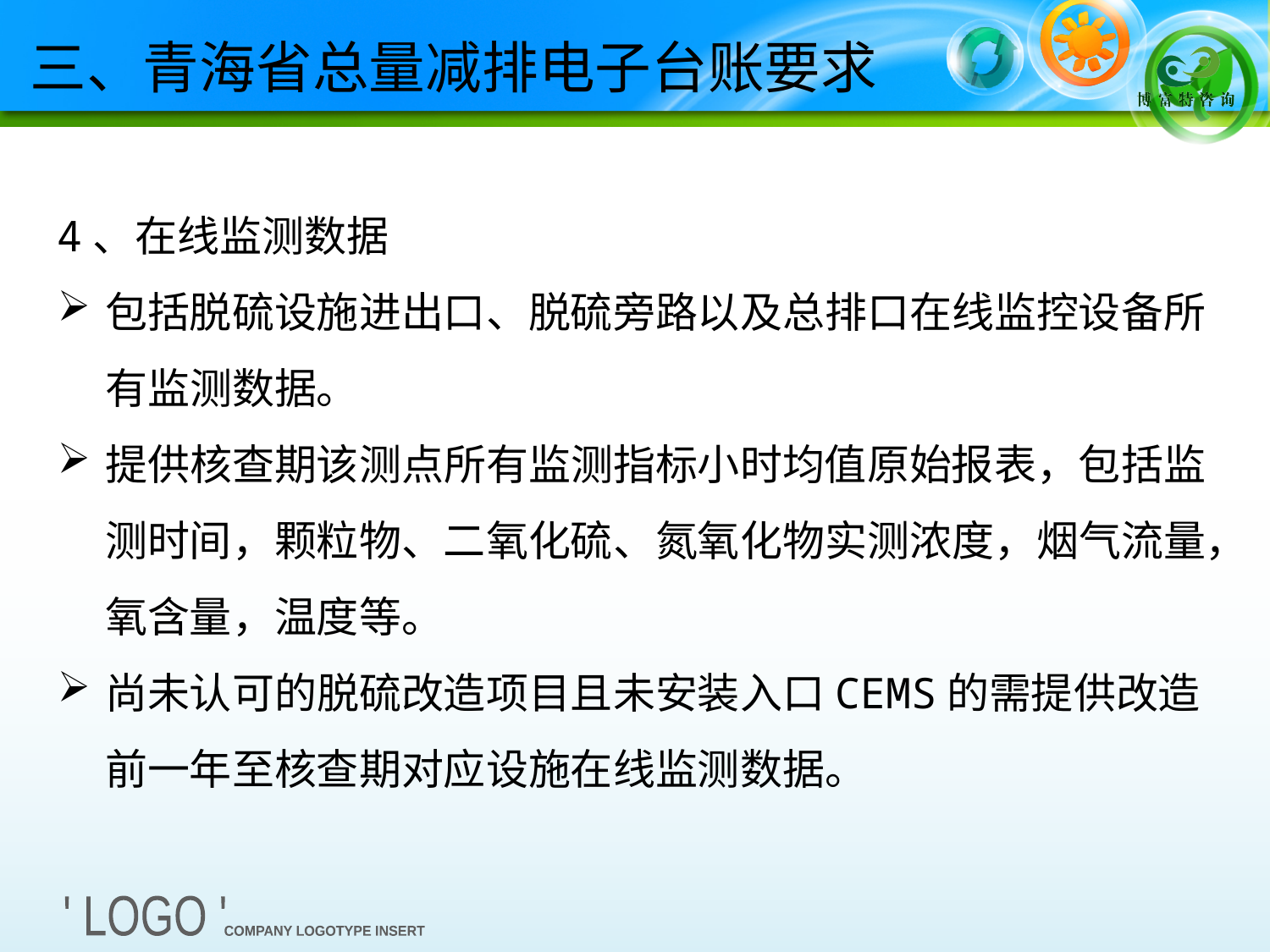

三、青海省总量减排电子台账要求

4、在线监测数据
包括脱硫设施进出口、脱硫旁路以及总排口在线监控设备所有监测数据。
提供核查期该测点所有监测指标小时均值原始报表，包括监测时间，颗粒物、二氧化硫、氮氧化物实测浓度，烟气流量，氧含量，温度等。
尚未认可的脱硫改造项目且未安装入口CEMS的需提供改造前一年至核查期对应设施在线监测数据。